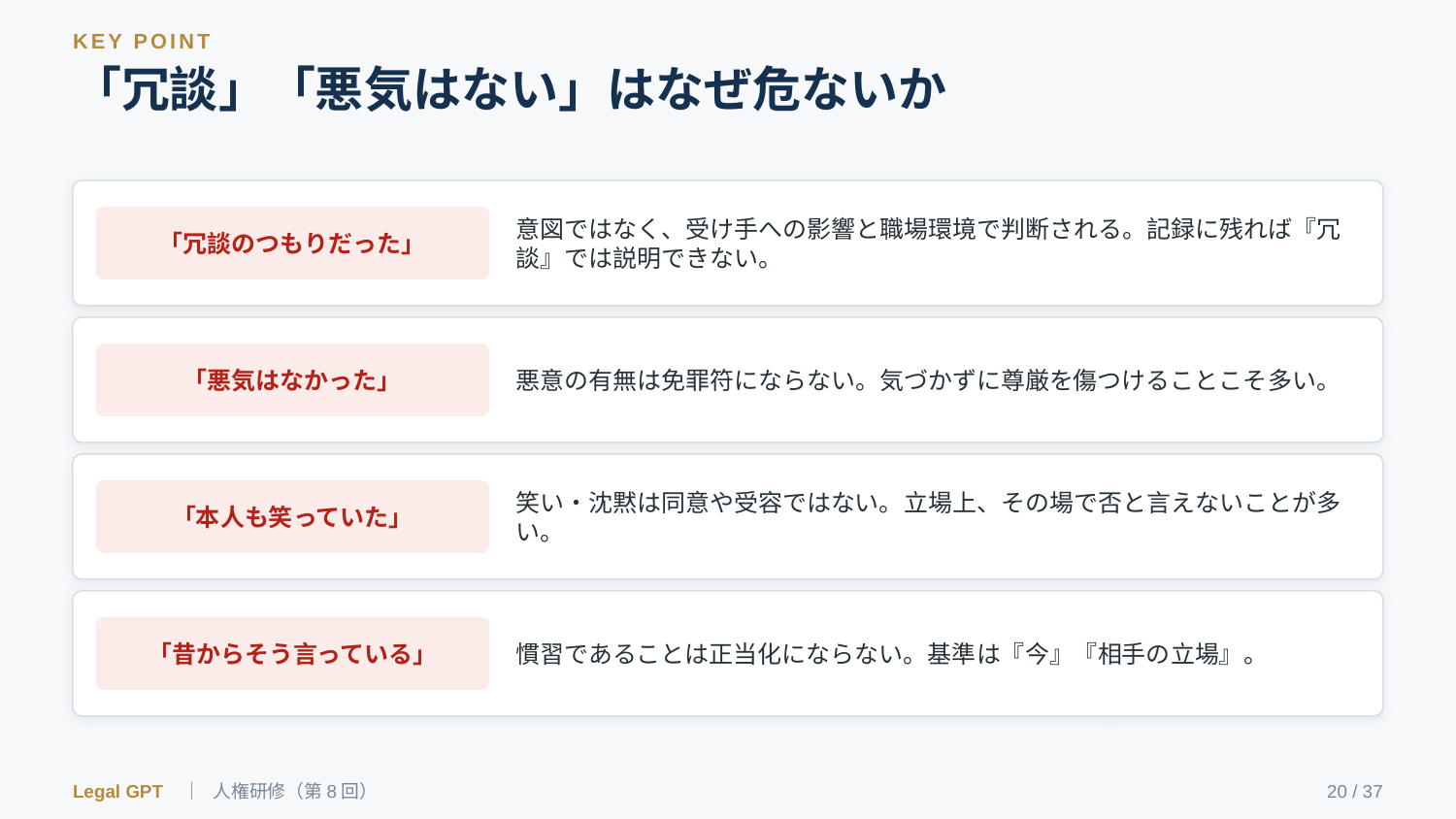

KEY POINT
「冗談」「悪気はない」はなぜ危ないか

意図ではなく、受け手への影響と職場環境で判断される。記録に残れば『冗談』では説明できない。

「冗談のつもりだった」

悪意の有無は免罪符にならない。気づかずに尊厳を傷つけることこそ多い。

「悪気はなかった」

笑い・沈黙は同意や受容ではない。立場上、その場で否と言えないことが多い。

「本人も笑っていた」

慣習であることは正当化にならない。基準は『今』『相手の立場』。

「昔からそう言っている」
Legal GPT   ｜   人権研修（第8回）
20 / 37